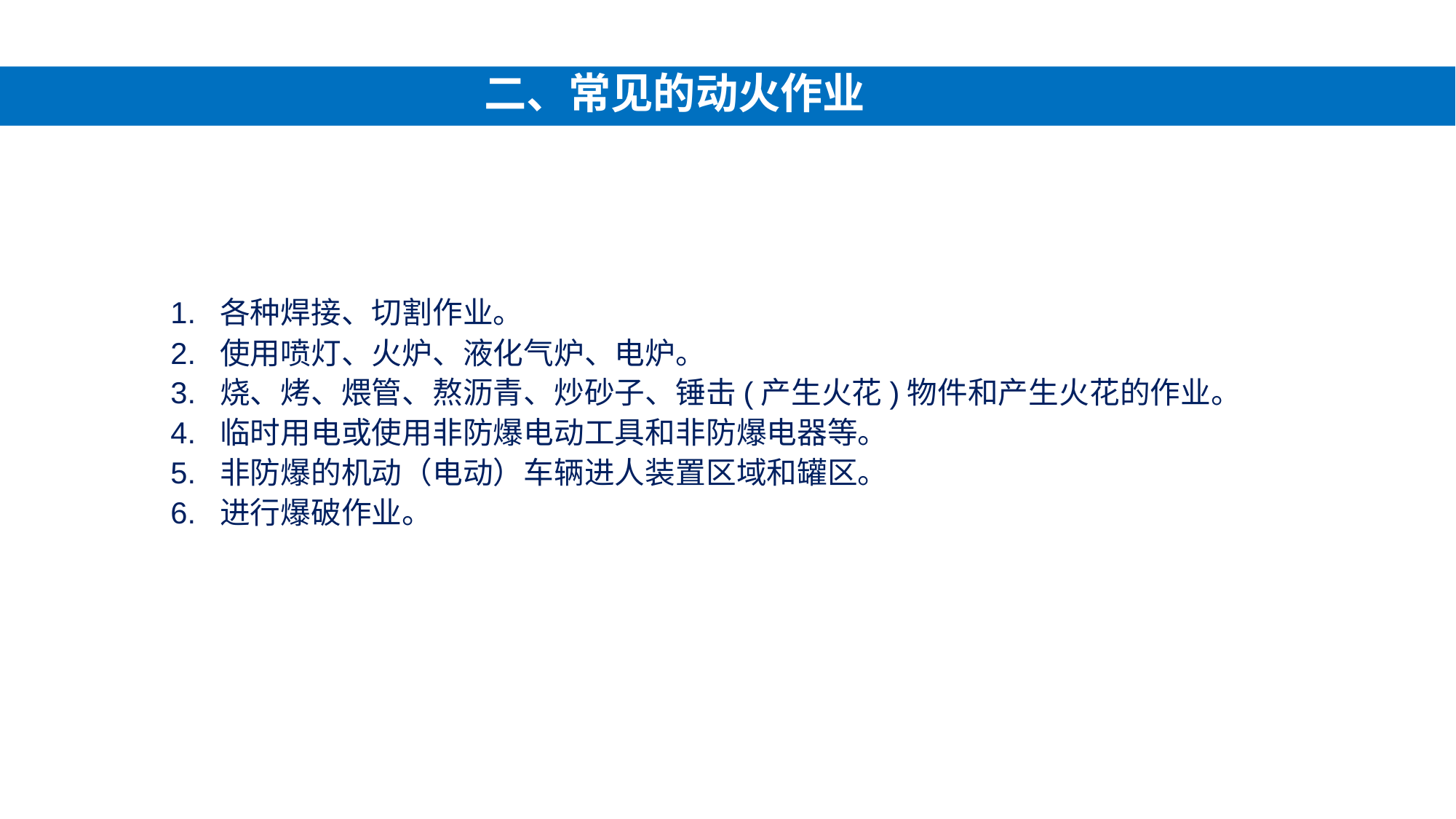

#
                                                二、常见的动火作业
1.  各种焊接、切割作业。
2.  使用喷灯、火炉、液化气炉、电炉。
3.  烧、烤、煨管、熬沥青、炒砂子、锤击(产生火花)物件和产生火花的作业。
4.  临时用电或使用非防爆电动工具和非防爆电器等。
5.  非防爆的机动（电动）车辆进人装置区域和罐区。
6.  进行爆破作业。